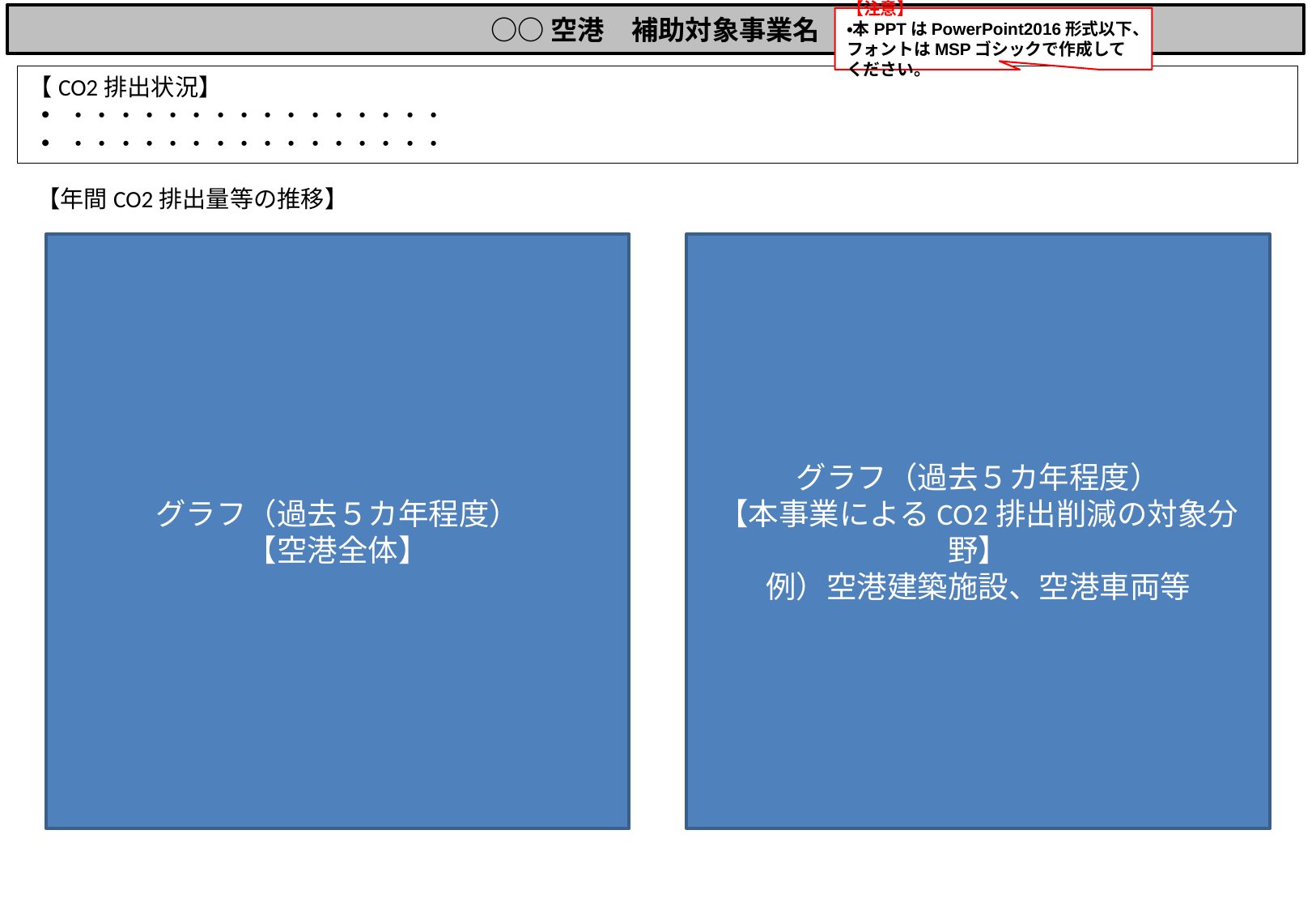

○○空港　補助対象事業名
【注意】
・本PPTはPowerPoint2016形式以下、フォントはMSPゴシックで作成してください。
【CO2排出状況】
・・・・・・・・・・・・・・・・
・・・・・・・・・・・・・・・・
【年間CO2排出量等の推移】
グラフ（過去５カ年程度）
【本事業によるCO2排出削減の対象分野】
例）空港建築施設、空港車両等
グラフ（過去５カ年程度）
【空港全体】